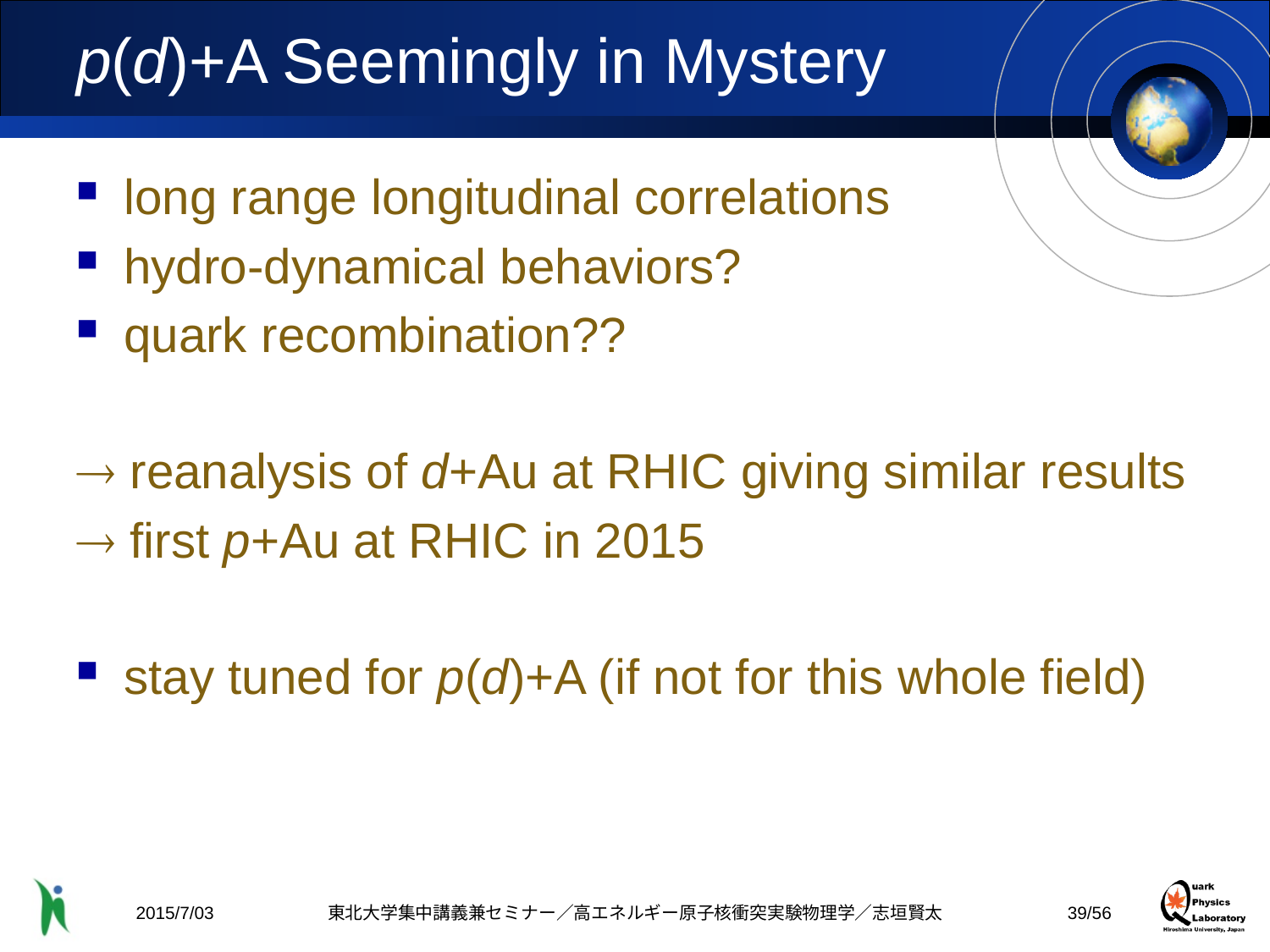

# p(d)+A Seemingly in Mystery
long range longitudinal correlations
hydro-dynamical behaviors?
quark recombination??

→ reanalysis of d+Au at RHIC giving similar results
→ first p+Au at RHIC in 2015

stay tuned for p(d)+A (if not for this whole field)
2015/7/03
東北大学集中講義兼セミナー／高エネルギー原子核衝突実験物理学／志垣賢太
39/56